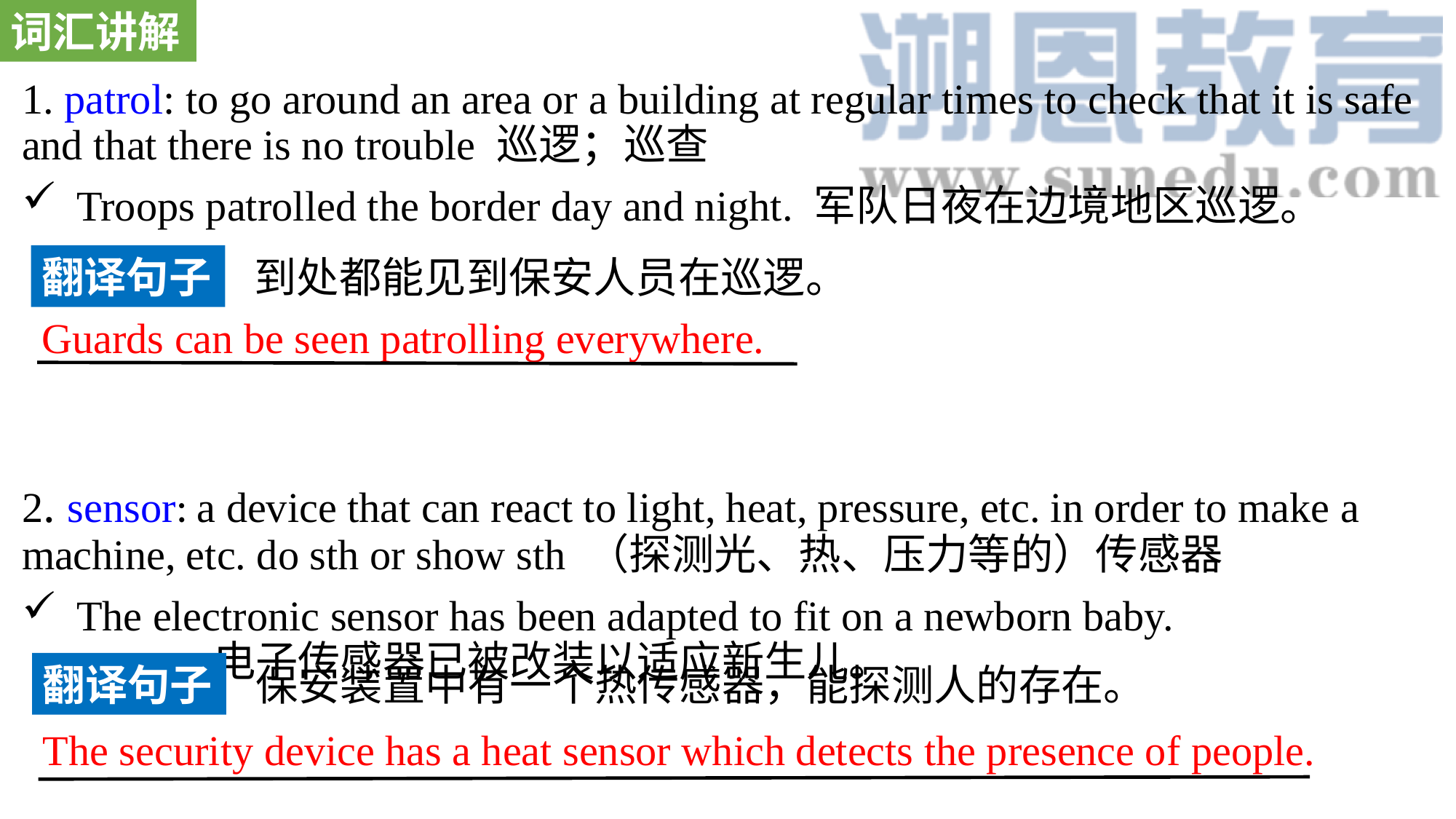

词汇讲解
1. patrol: to go around an area or a building at regular times to check that it is safe and that there is no trouble 巡逻；巡查
Troops patrolled the border day and night. 军队日夜在边境地区巡逻。

2. sensor: a device that can react to light, heat, pressure, etc. in order to make a machine, etc. do sth or show sth （探测光、热、压力等的）传感器
The electronic sensor has been adapted to fit on a newborn baby.                                      电子传感器已被改装以适应新生儿。
翻译句子
到处都能见到保安人员在巡逻。
Guards can be seen patrolling everywhere.
翻译句子
保安装置中有一个热传感器，能探测人的存在。
The security device has a heat sensor which detects the presence of people.